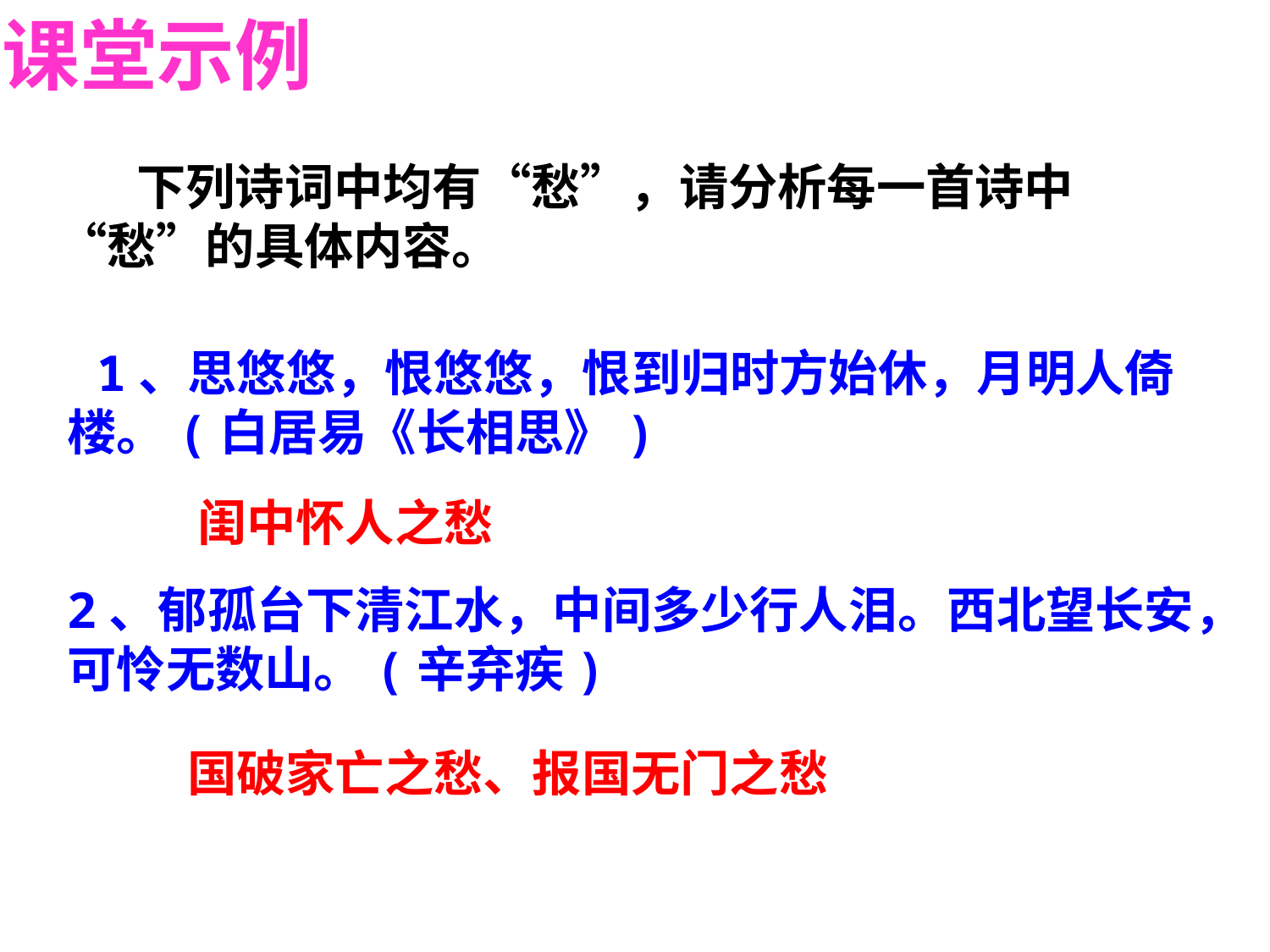

课堂示例
# 下列诗词中均有“愁”，请分析每一首诗中“愁”的具体内容。

 1、思悠悠，恨悠悠，恨到归时方始休，月明人倚楼。(白居易《长相思》)

2、郁孤台下清江水，中间多少行人泪。西北望长安，可怜无数山。(辛弃疾)

闺中怀人之愁
国破家亡之愁、报国无门之愁